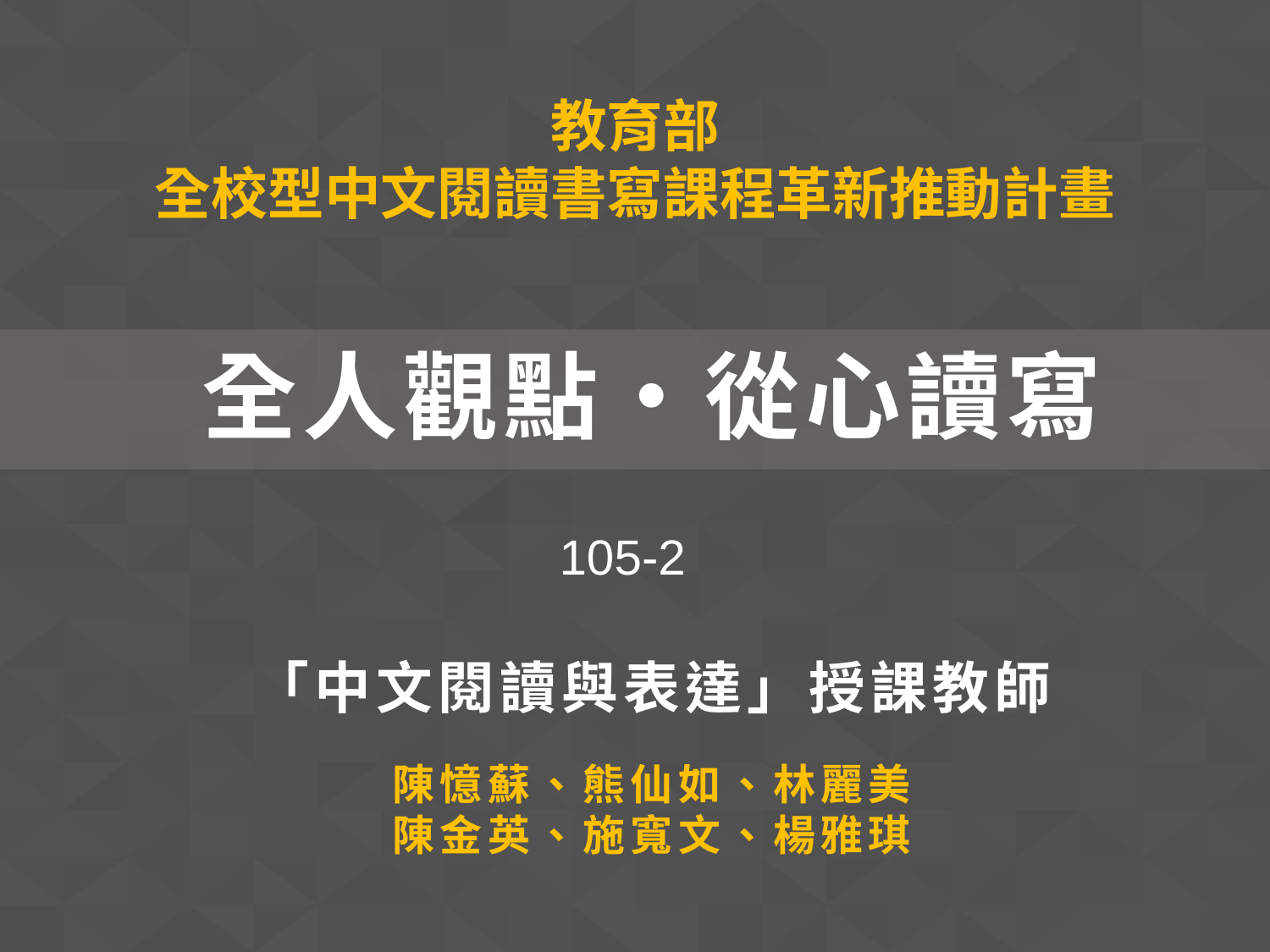

# 教育部 全校型中文閱讀書寫課程革新推動計畫

全人觀點‧從心讀寫
105-2
「中文閱讀與表達」授課教師

陳憶蘇、熊仙如、林麗美
陳金英、施寬文、楊雅琪